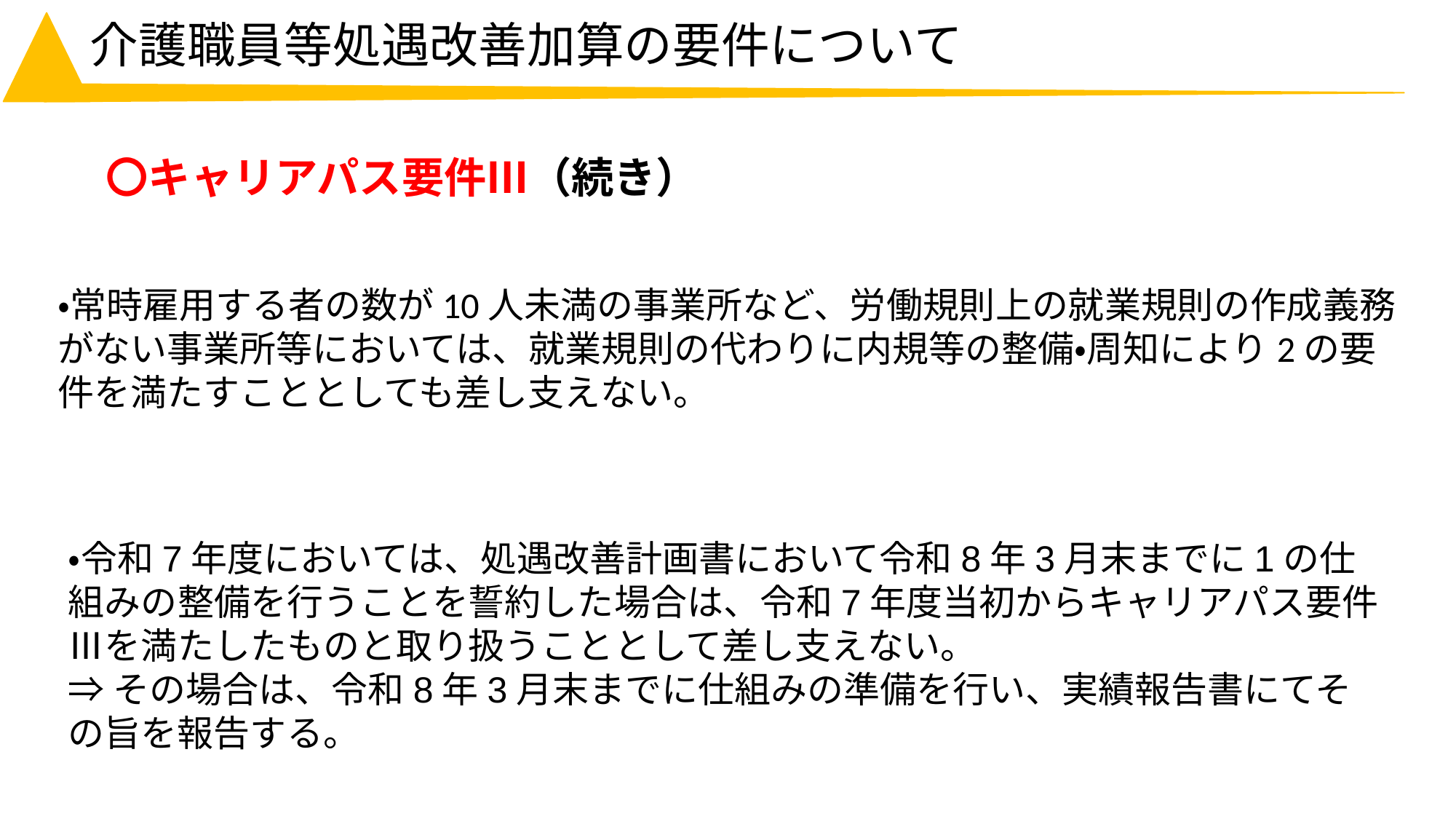

# 介護職員等処遇改善加算の要件について
〇キャリアパス要件Ⅲ（続き）
・常時雇用する者の数が10人未満の事業所など、労働規則上の就業規則の作成義務がない事業所等においては、就業規則の代わりに内規等の整備・周知により2の要件を満たすこととしても差し支えない。
・令和7年度においては、処遇改善計画書において令和8年3月末までに1の仕組みの整備を行うことを誓約した場合は、令和7年度当初からキャリアパス要件Ⅲを満たしたものと取り扱うこととして差し支えない。
⇒その場合は、令和8年3月末までに仕組みの準備を行い、実績報告書にてその旨を報告する。